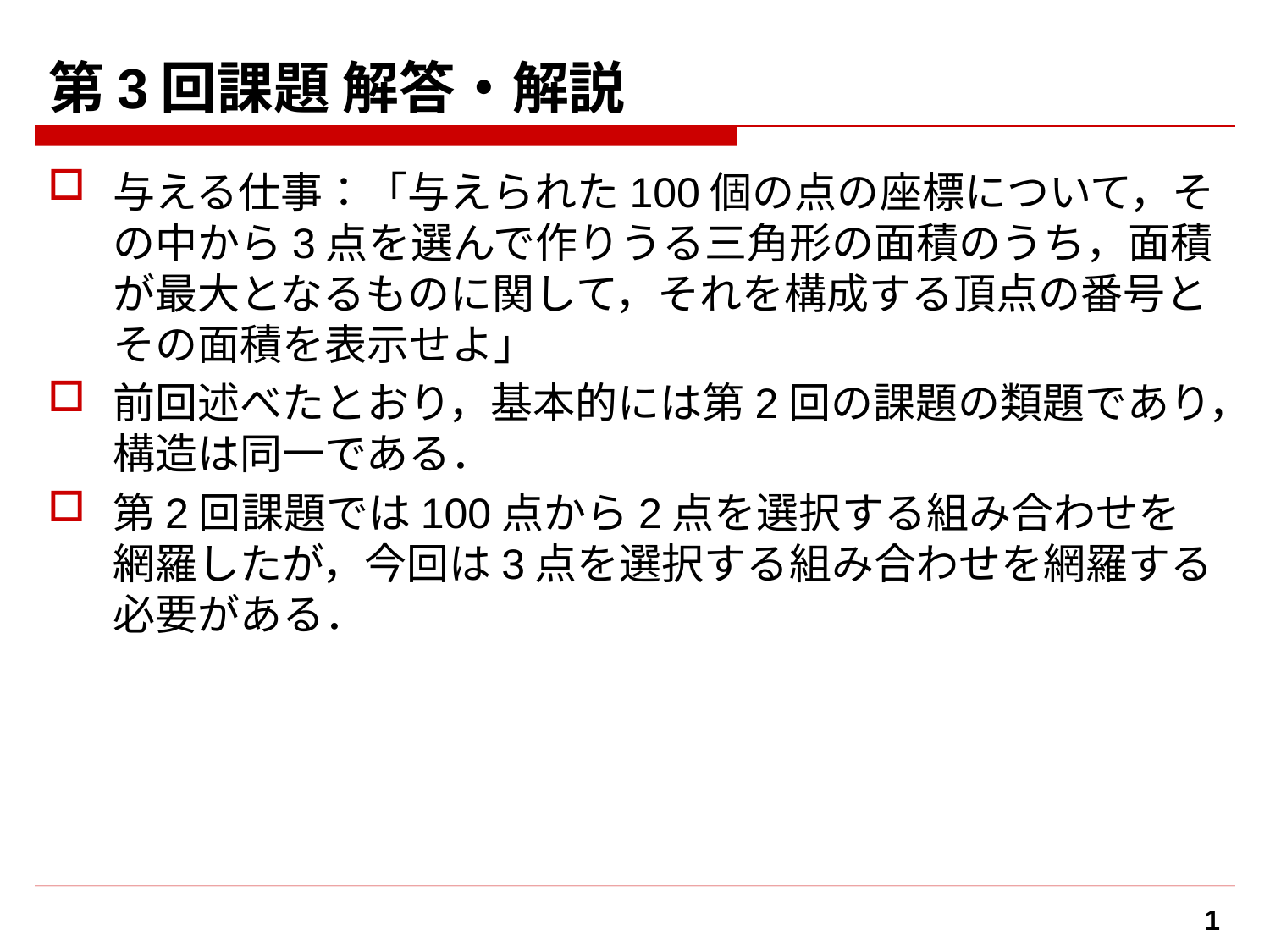

# 第3回課題 解答・解説
与える仕事：「与えられた100個の点の座標について，その中から3点を選んで作りうる三角形の面積のうち，面積が最大となるものに関して，それを構成する頂点の番号とその面積を表示せよ」
前回述べたとおり，基本的には第2回の課題の類題であり，構造は同一である．
第2回課題では100点から2点を選択する組み合わせを網羅したが，今回は3点を選択する組み合わせを網羅する必要がある．
1